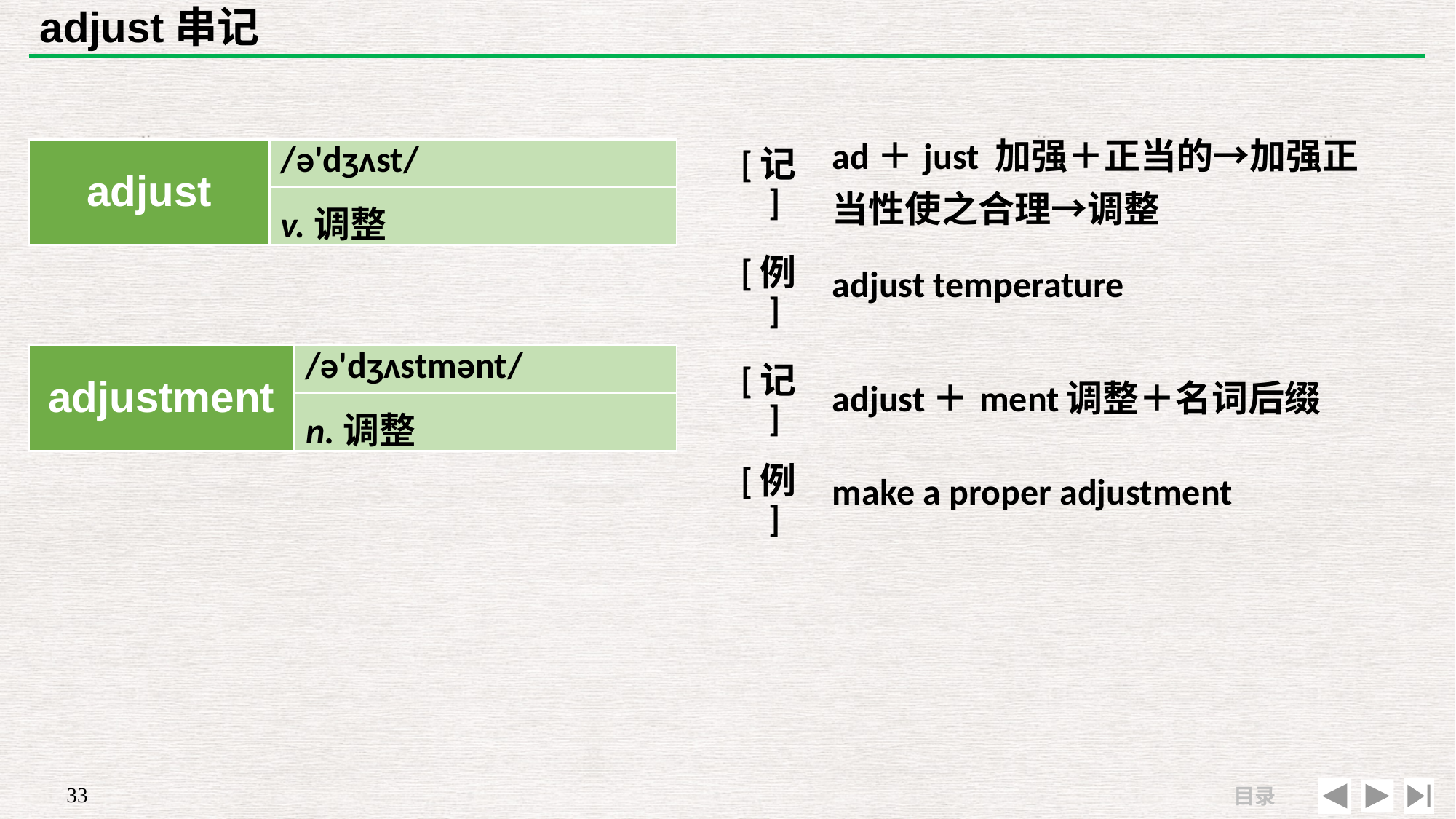

# adjust串记

| [记] | ad＋just 加强＋正当的→加强正当性使之合理→调整 |
| --- | --- |
| [例] | adjust temperature |
| adjust | /ə'dʒʌst/ |
| --- | --- |
|  |  |
v.调整
| adjustment | /ə'dʒʌstmənt/ |
| --- | --- |
|  |  |
| [记] | adjust＋ment调整＋名词后缀 |
| --- | --- |
| [例] | make a proper adjustment |
n.调整